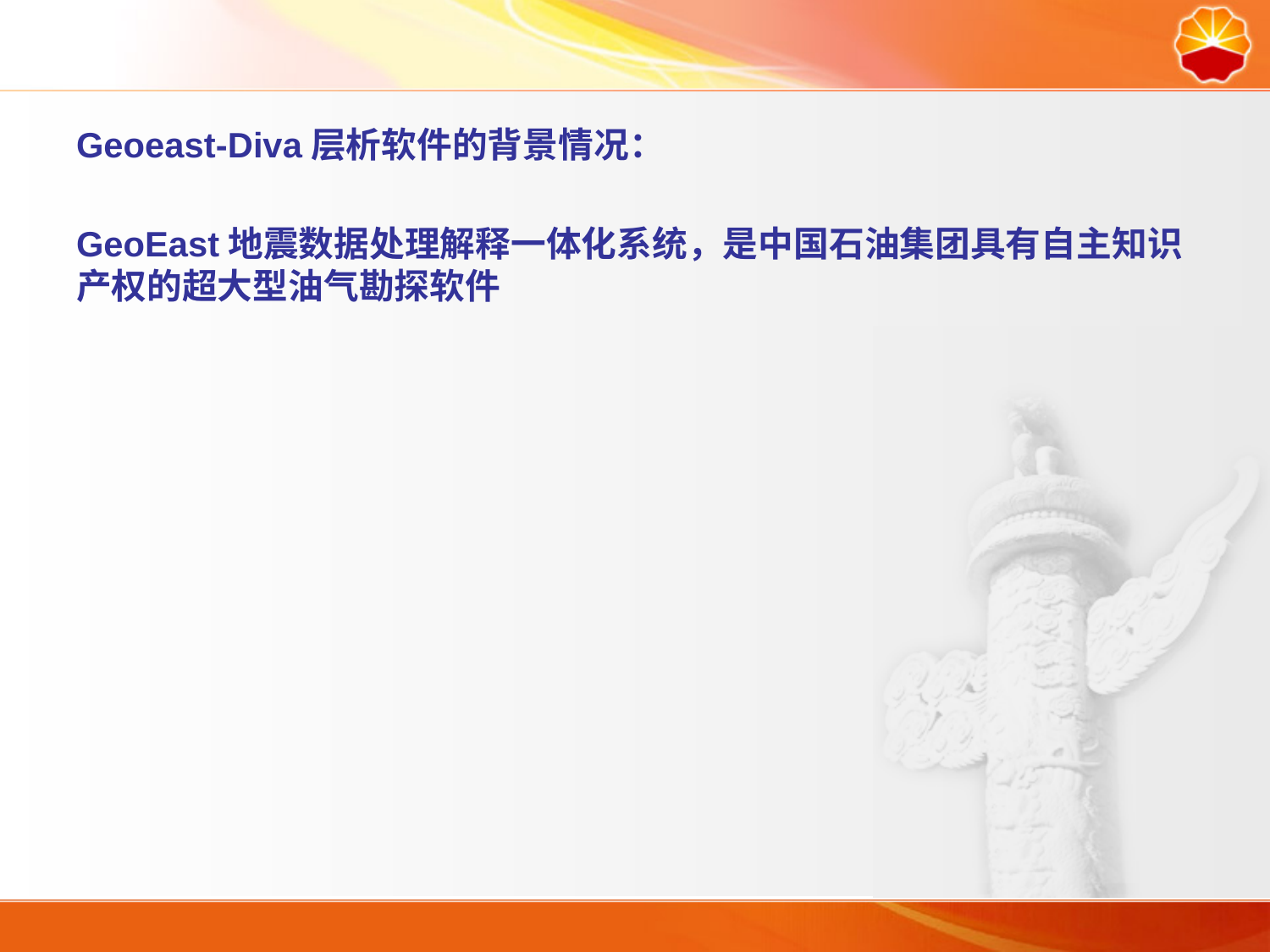

Geoeast-Diva层析软件的背景情况：

GeoEast地震数据处理解释一体化系统，是中国石油集团具有自主知识产权的超大型油气勘探软件

17